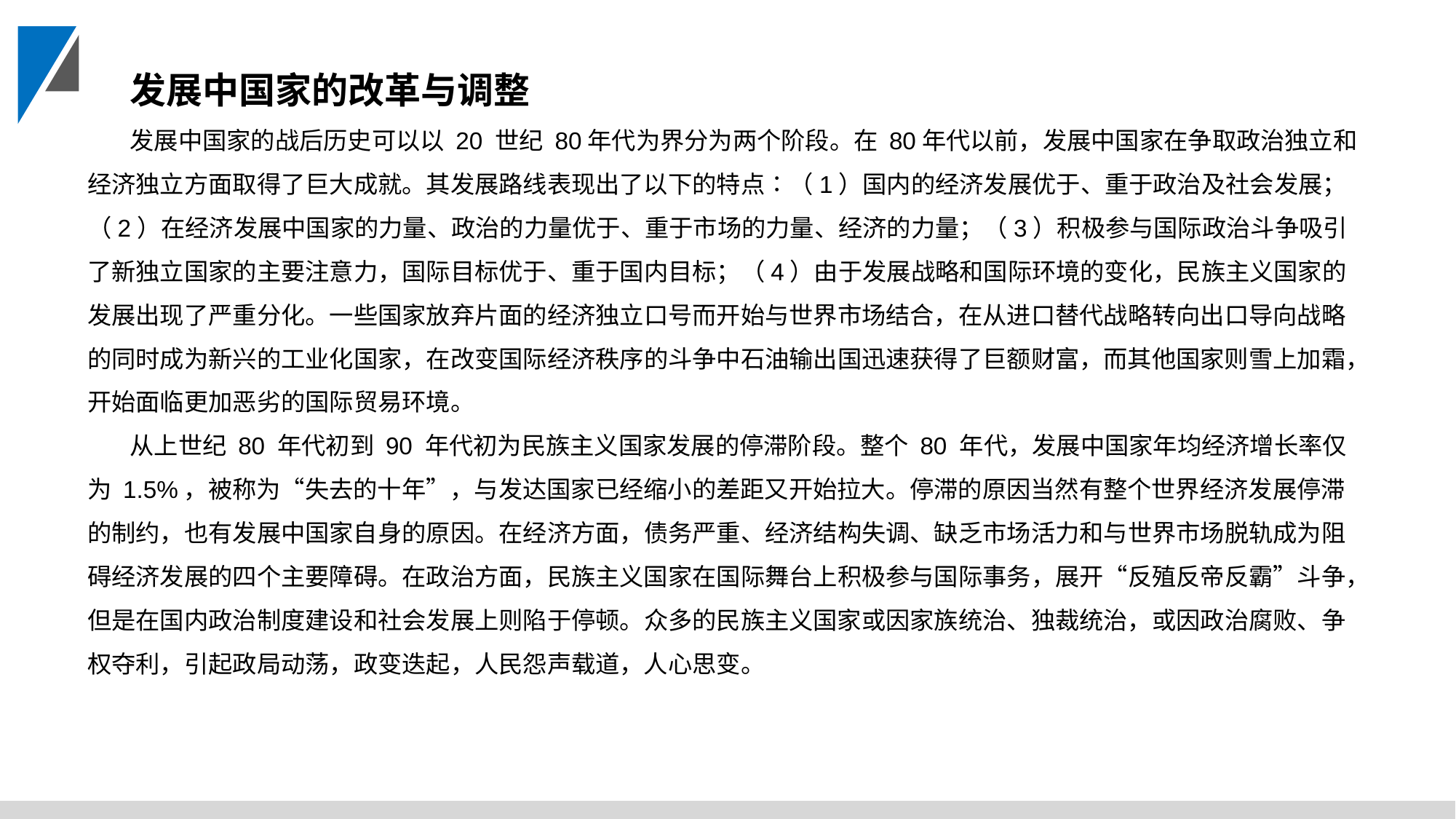

发展中国家的改革与调整
发展中国家的战后历史可以以 20 世纪 80年代为界分为两个阶段。在 80年代以前，发展中国家在争取政治独立和经济独立方面取得了巨大成就。其发展路线表现出了以下的特点∶（1）国内的经济发展优于、重于政治及社会发展；（2）在经济发展中国家的力量、政治的力量优于、重于市场的力量、经济的力量；（3）积极参与国际政治斗争吸引了新独立国家的主要注意力，国际目标优于、重于国内目标；（4）由于发展战略和国际环境的变化，民族主义国家的发展出现了严重分化。一些国家放弃片面的经济独立口号而开始与世界市场结合，在从进口替代战略转向出口导向战略的同时成为新兴的工业化国家，在改变国际经济秩序的斗争中石油输出国迅速获得了巨额财富，而其他国家则雪上加霜，开始面临更加恶劣的国际贸易环境。
从上世纪 80 年代初到 90 年代初为民族主义国家发展的停滞阶段。整个 80 年代，发展中国家年均经济增长率仅为 1.5%，被称为“失去的十年”，与发达国家已经缩小的差距又开始拉大。停滞的原因当然有整个世界经济发展停滞的制约，也有发展中国家自身的原因。在经济方面，债务严重、经济结构失调、缺乏市场活力和与世界市场脱轨成为阻碍经济发展的四个主要障碍。在政治方面，民族主义国家在国际舞台上积极参与国际事务，展开“反殖反帝反霸”斗争，但是在国内政治制度建设和社会发展上则陷于停顿。众多的民族主义国家或因家族统治、独裁统治，或因政治腐败、争权夺利，引起政局动荡，政变迭起，人民怨声载道，人心思变。